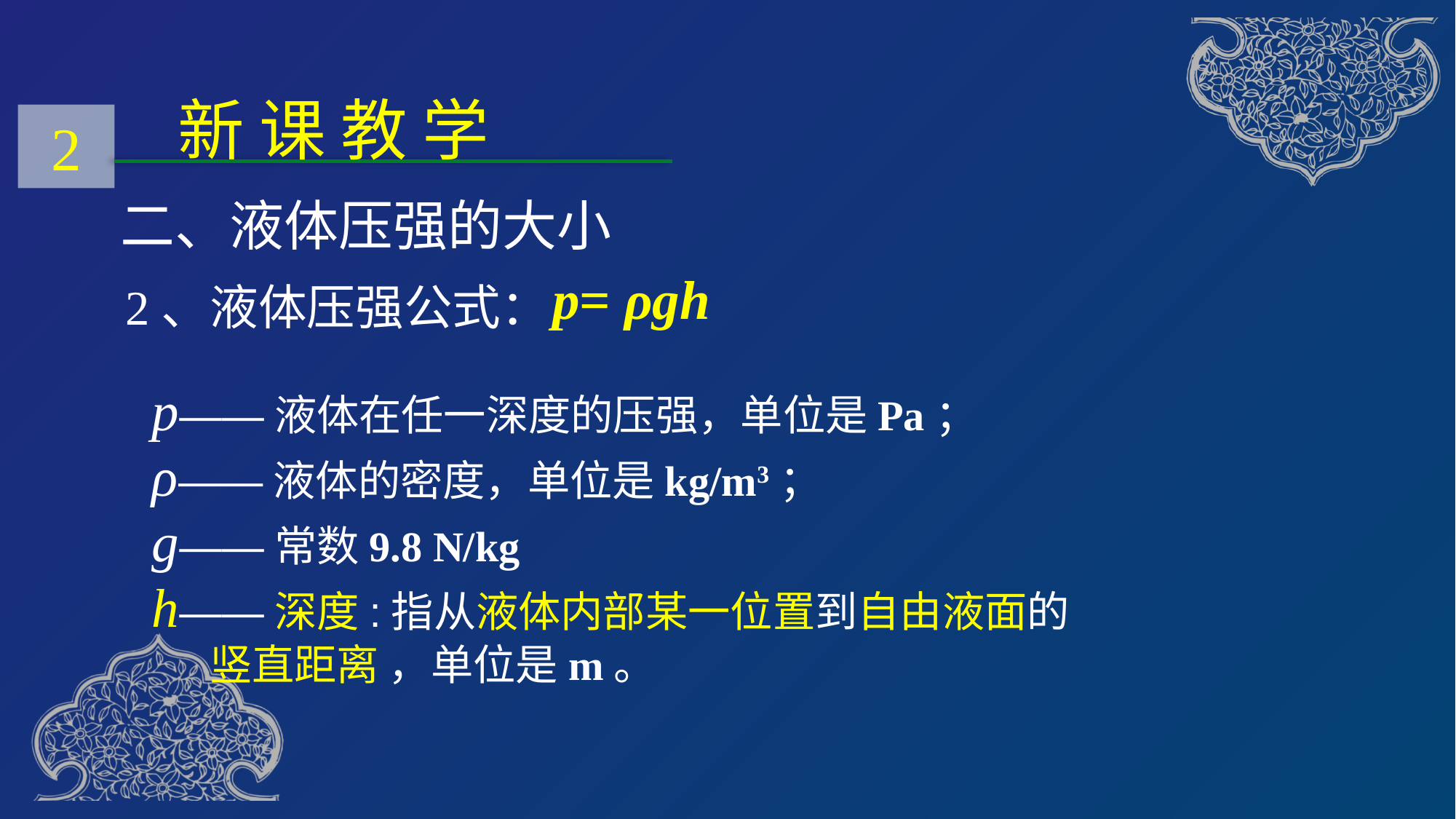

新 课 教 学

2
二、液体压强的大小
 p= ρgh
2、液体压强公式：
p——液体在任一深度的压强，单位是Pa；
ρ——液体的密度，单位是kg/m3；
g——常数9.8 N/kg
h——深度:指从液体内部某一位置到自由液面的
     竖直距离 ，单位是m。